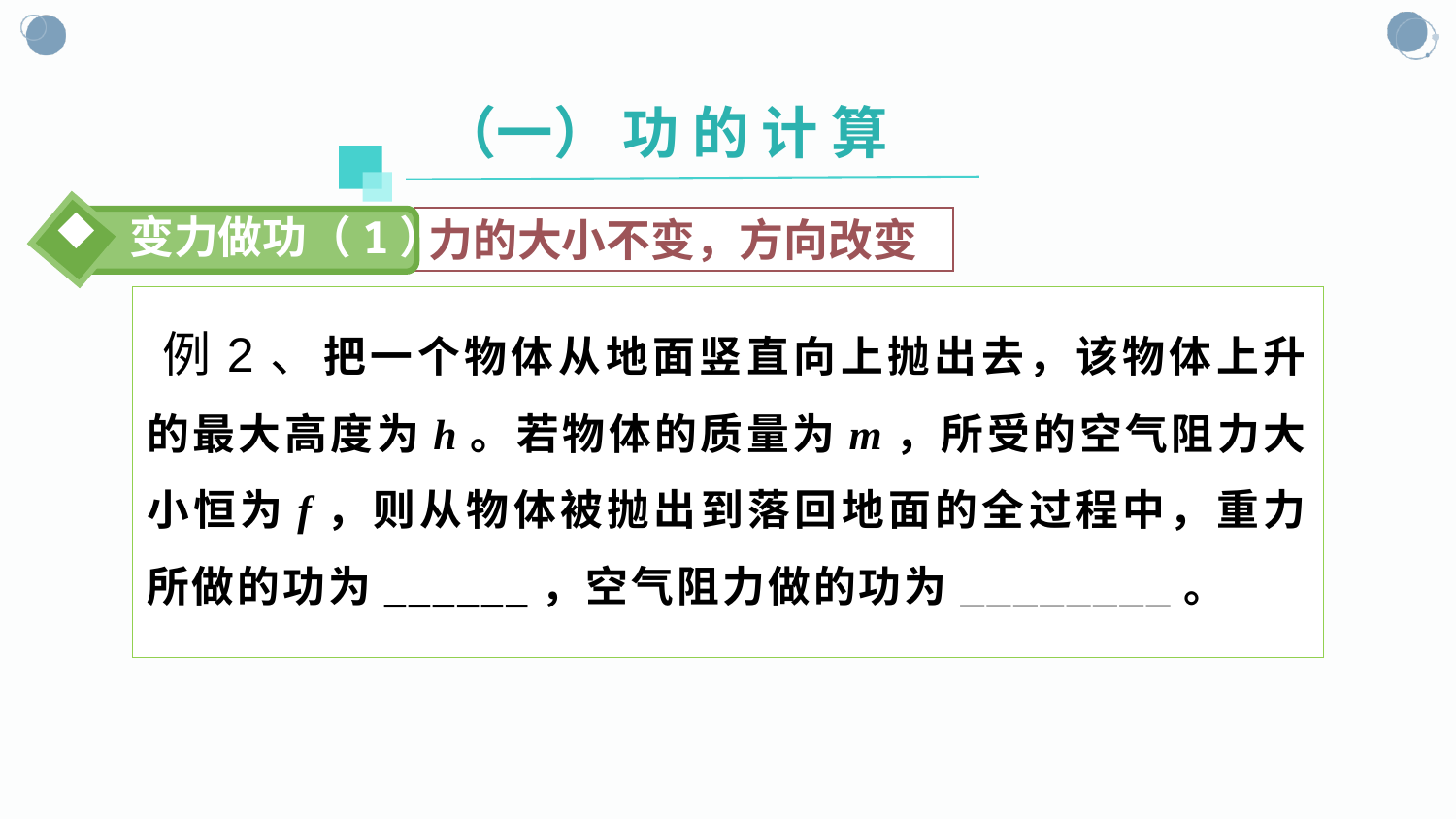

（一） 功 的 计 算

 变力做功（1）

力的大小不变，方向改变
 例2、把一个物体从地面竖直向上抛出去，该物体上升的最大高度为h。若物体的质量为m，所受的空气阻力大小恒为f，则从物体被抛出到落回地面的全过程中，重力所做的功为______，空气阻力做的功为________。